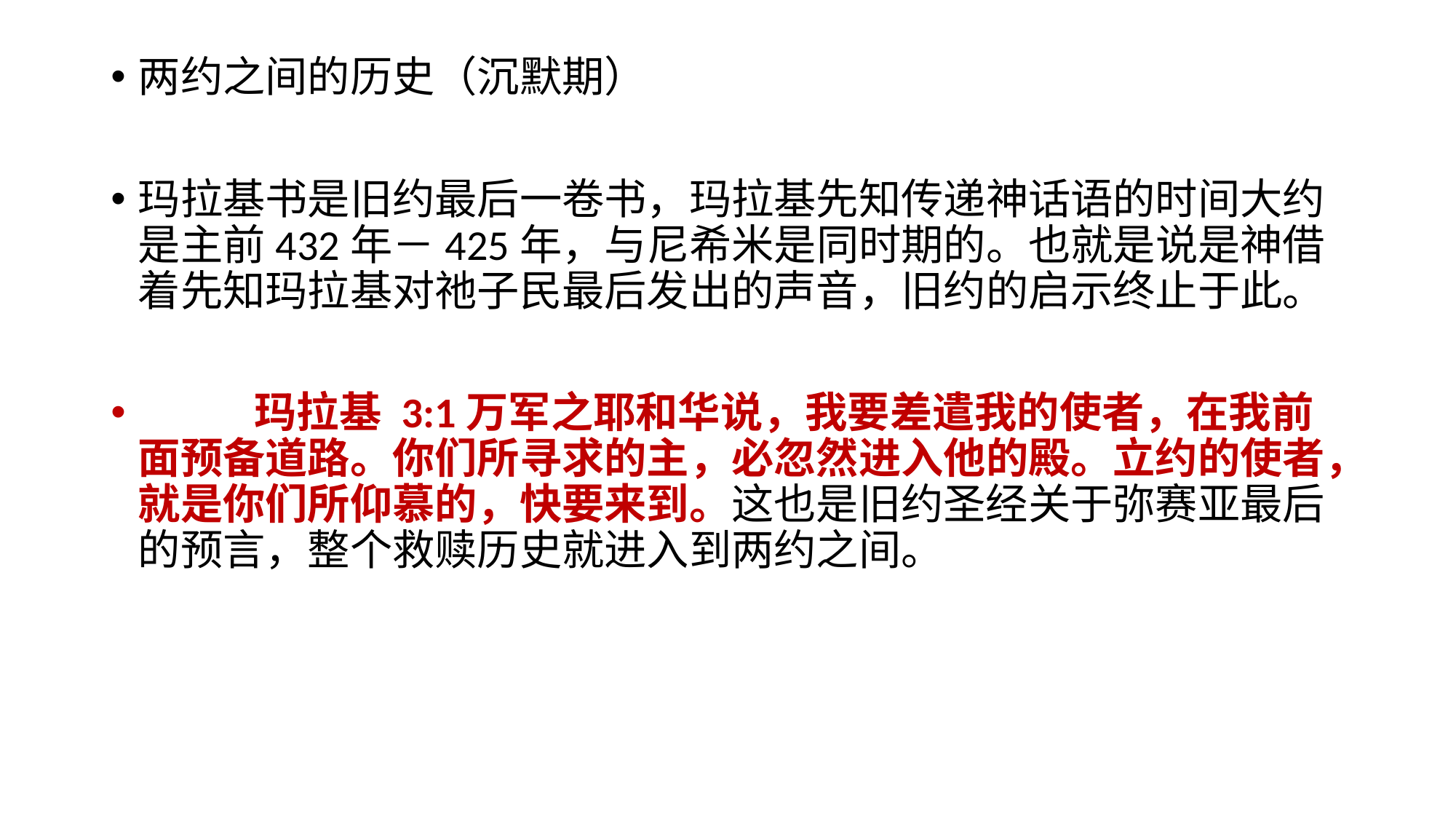

两约之间的历史（沉默期）

玛拉基书是旧约最后一卷书，玛拉基先知传递神话语的时间大约是主前432年－425年，与尼希米是同时期的。也就是说是神借着先知玛拉基对祂子民最后发出的声音，旧约的启示终止于此。

           玛拉基 3:1万军之耶和华说，我要差遣我的使者，在我前面预备道路。你们所寻求的主，必忽然进入他的殿。立约的使者，就是你们所仰慕的，快要来到。这也是旧约圣经关于弥赛亚最后的预言，整个救赎历史就进入到两约之间。